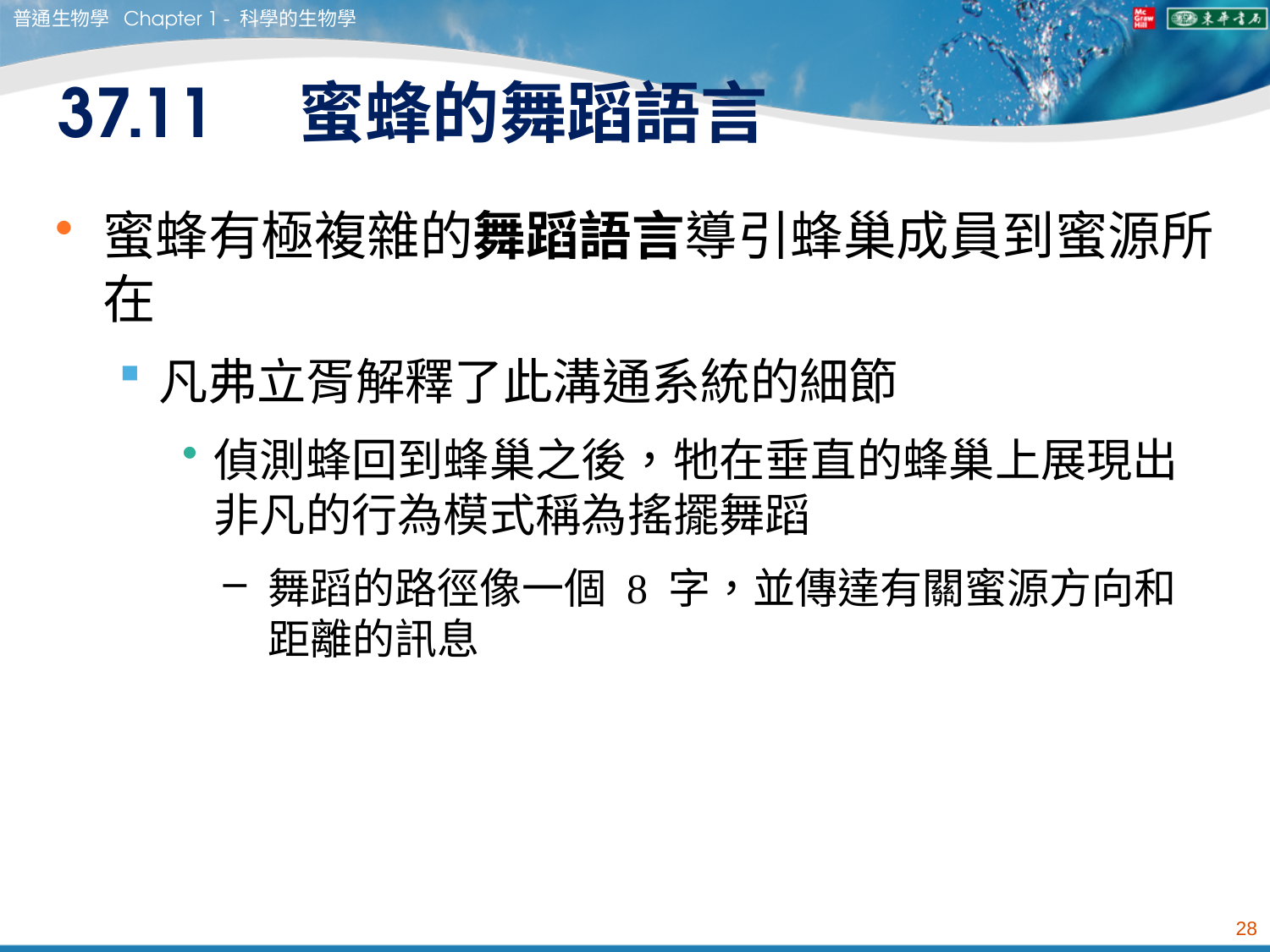

普通生物學  Chapter 1 - 科學的生物學
# 37.11　蜜蜂的舞蹈語言
蜜蜂有極複雜的舞蹈語言導引蜂巢成員到蜜源所在
凡弗立胥解釋了此溝通系統的細節
偵測蜂回到蜂巢之後，牠在垂直的蜂巢上展現出非凡的行為模式稱為搖擺舞蹈
舞蹈的路徑像一個 8 字，並傳達有關蜜源方向和距離的訊息
28